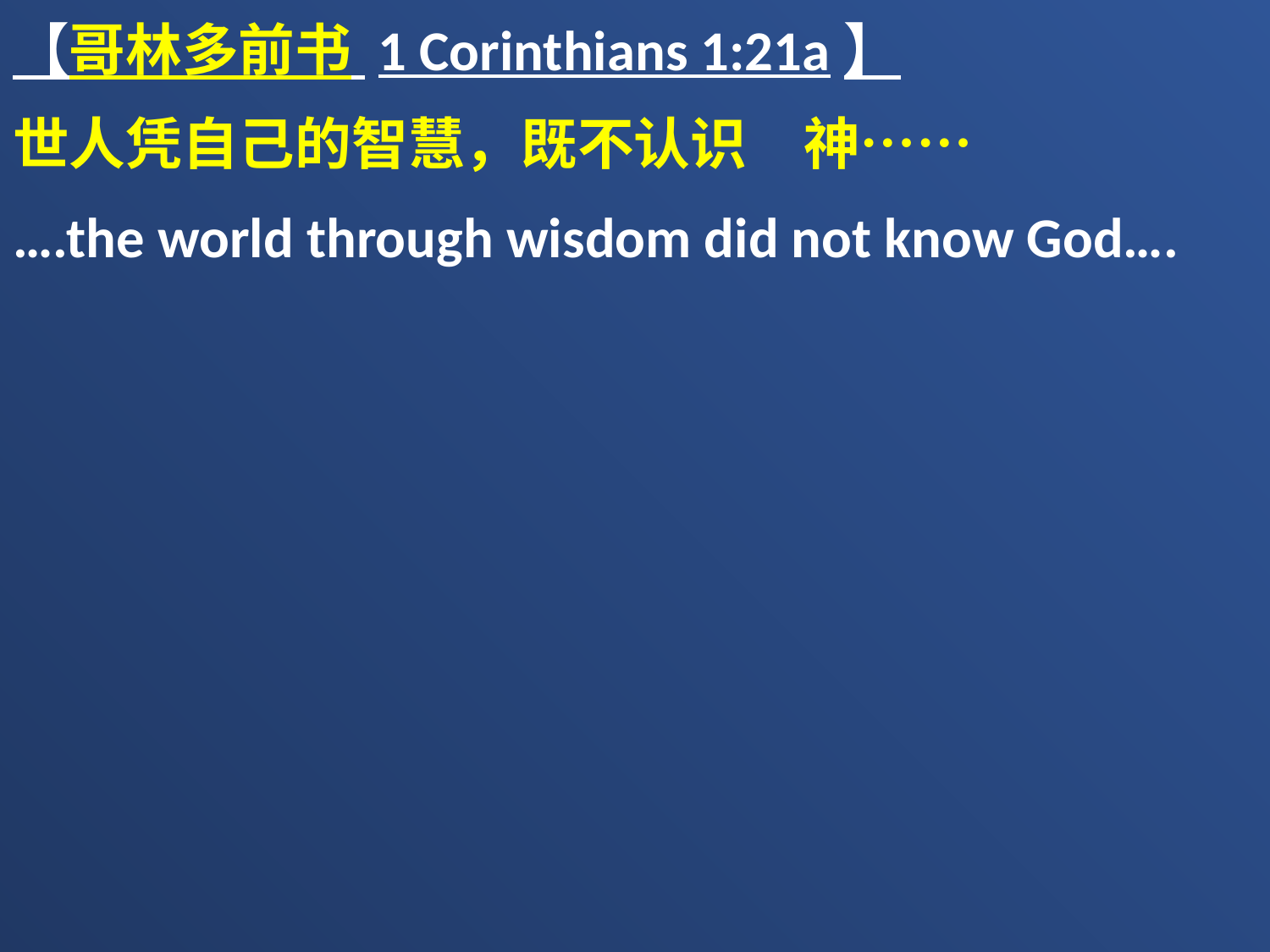

【哥林多前书 1 Corinthians 1:21a】
世人凭自己的智慧，既不认识　神……
….the world through wisdom did not know God….